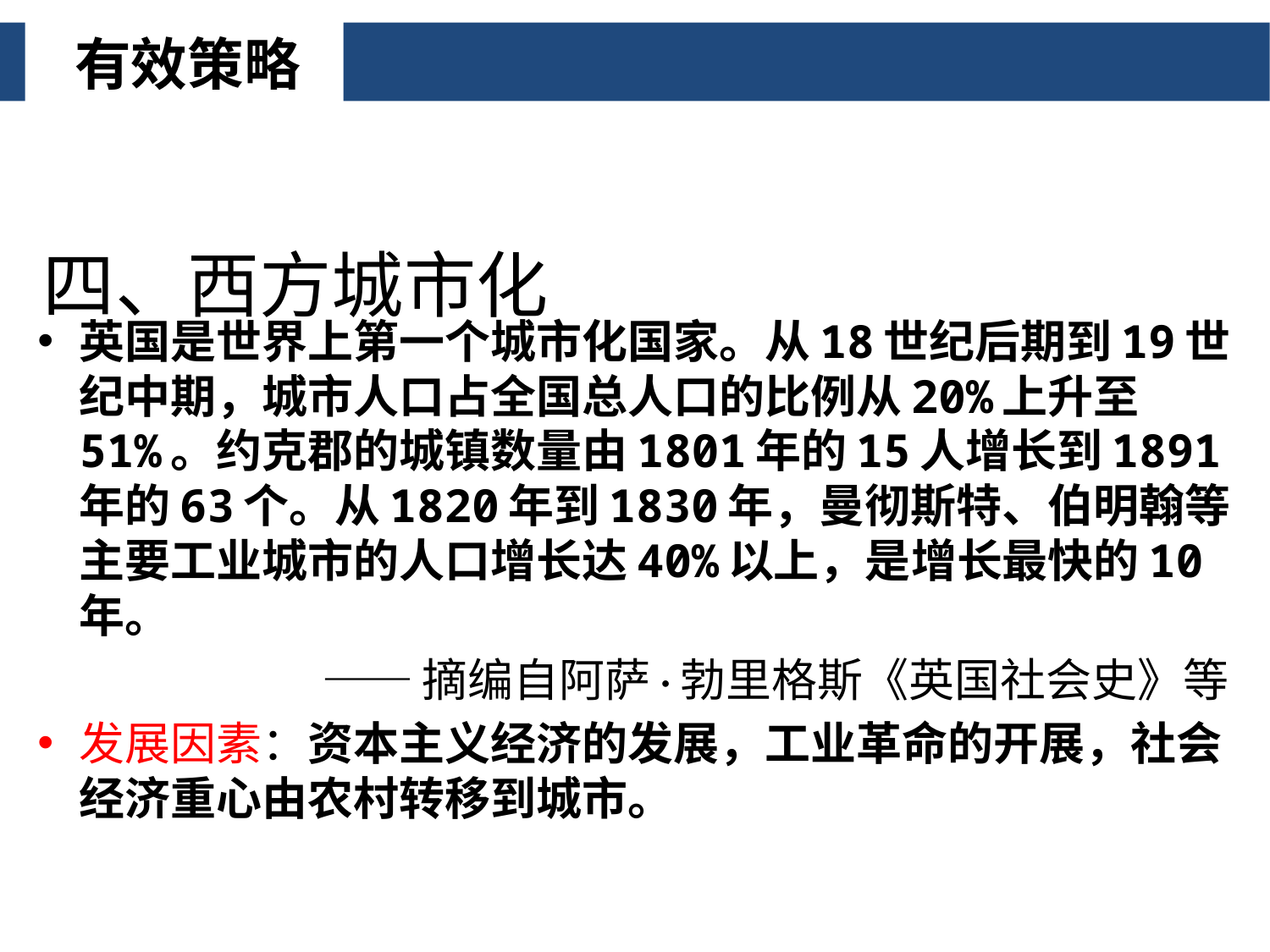

有效策略
# 四、西方城市化
英国是世界上第一个城市化国家。从18世纪后期到19世纪中期，城市人口占全国总人口的比例从20%上升至51%。约克郡的城镇数量由1801年的15人增长到1891年的63个。从1820年到1830年，曼彻斯特、伯明翰等主要工业城市的人口增长达40%以上，是增长最快的10年。
                            ——摘编自阿萨·勃里格斯《英国社会史》等
发展因素：资本主义经济的发展，工业革命的开展，社会经济重心由农村转移到城市。